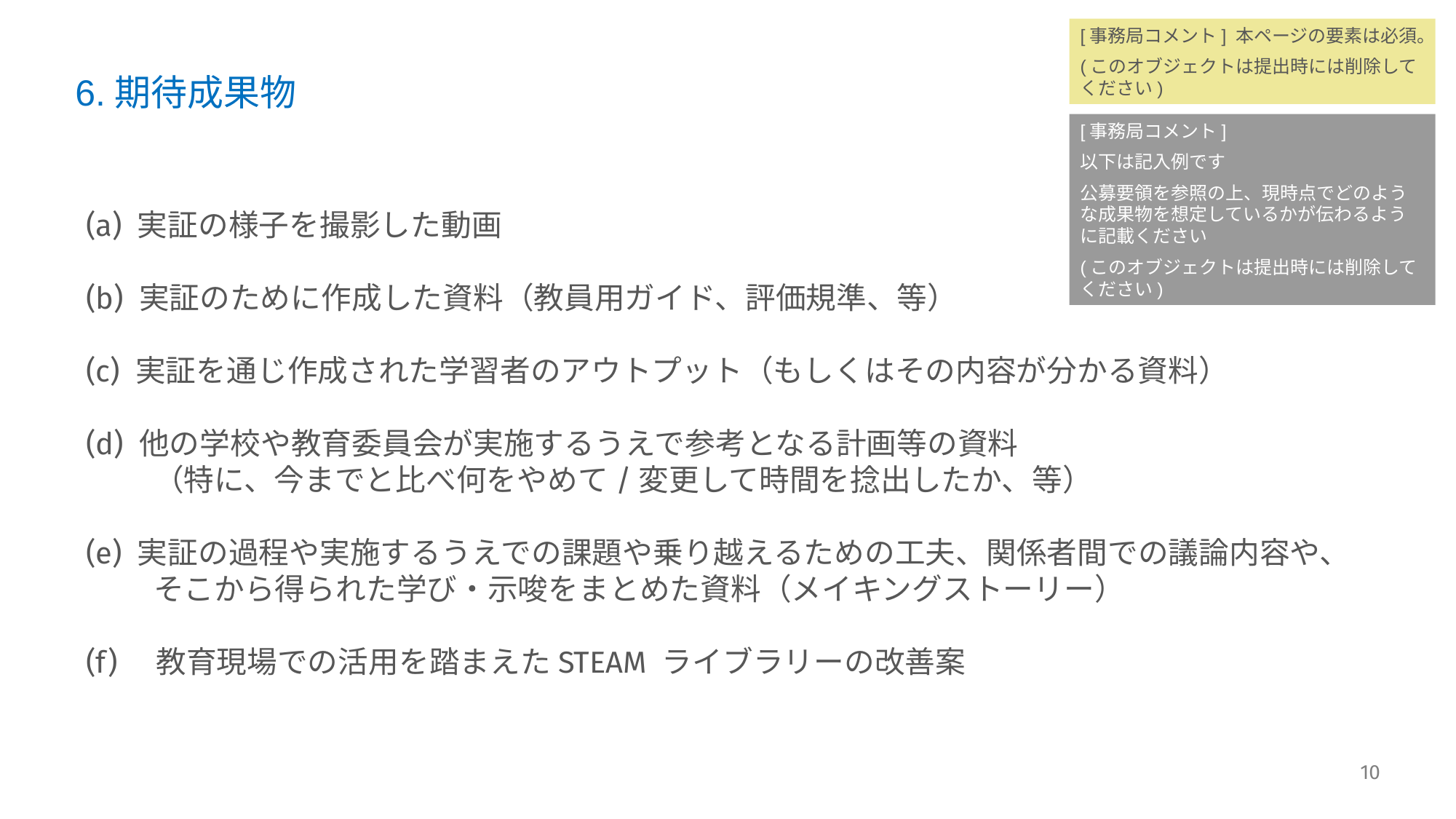

[事務局コメント] 本ページの要素は必須。
(このオブジェクトは提出時には削除してください)
# 6.期待成果物
[事務局コメント]
以下は記入例です
公募要領を参照の上、現時点でどのような成果物を想定しているかが伝わるように記載ください
(このオブジェクトは提出時には削除してください)
(a) 実証の様子を撮影した動画

(b) 実証のために作成した資料（教員用ガイド、評価規準、等）

(c) 実証を通じ作成された学習者のアウトプット（もしくはその内容が分かる資料）

(d) 他の学校や教育委員会が実施するうえで参考となる計画等の資料
　　 （特に、今までと比べ何をやめて/変更して時間を捻出したか、等）

(e) 実証の過程や実施するうえでの課題や乗り越えるための工夫、関係者間での議論内容や、
　　 そこから得られた学び・示唆をまとめた資料（メイキングストーリー）

(f)　教育現場での活用を踏まえたSTEAM ライブラリーの改善案